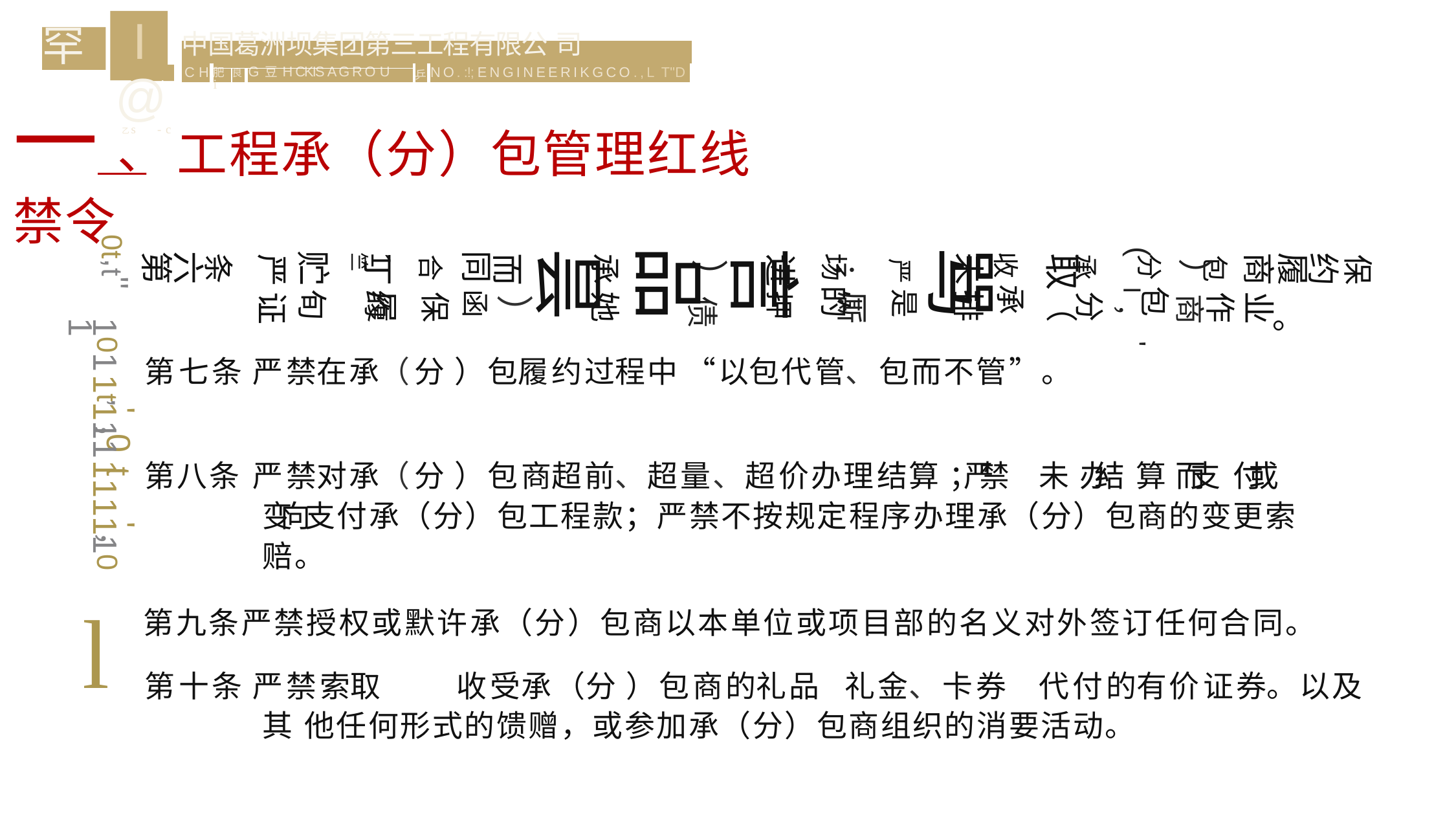

I@
乙s	- c
罕
| 中 国 葛 洲 坝 集 团 第 三 工 程 有 限 公 司 |  |  |  |  |  |
| --- | --- | --- | --- | --- | --- |
| C H |  |  |  | 乒 | N O . :!; ENGINEERIKGCO.,L T"D |
|  | 肥i | 良 | G 豆 H CKIS A G R O U |  |  |

一＿、 工程承（分）包管理红线禁令
0t,t''
骂
品
(
言
昙
贮旬
严证
条六第
同函
合保
丁约
取（
收 承
未排
1竺
保
约履
商业
场的
进押
承 她
而）
分 包
严 是
；厮
承分
包作
）商
）债
I，'
履
1011t1111111101
。
第七条 严禁在承（分 ）包履约过程中“以包代管、包而不管”。

第八条 严禁对承（分 ）包商超前、超量、超价办理结算 ；严禁	未 办结	算 而支	付或	变向 支付承（分）包工程款；严禁不按规定程序办理承（分）包商的变更索赔。

第九条严禁授权或默许承（分）包商以本单位或项目部的名义对外签订任何合同。
,'
，
0 t
'
，
l
第十条 严禁索取	收受承（分 ）包商的礼品	礼金、卡券	代付的有价证券。以及其 他任何形式的馈赠，或参加承（分）包商组织的消要活动。